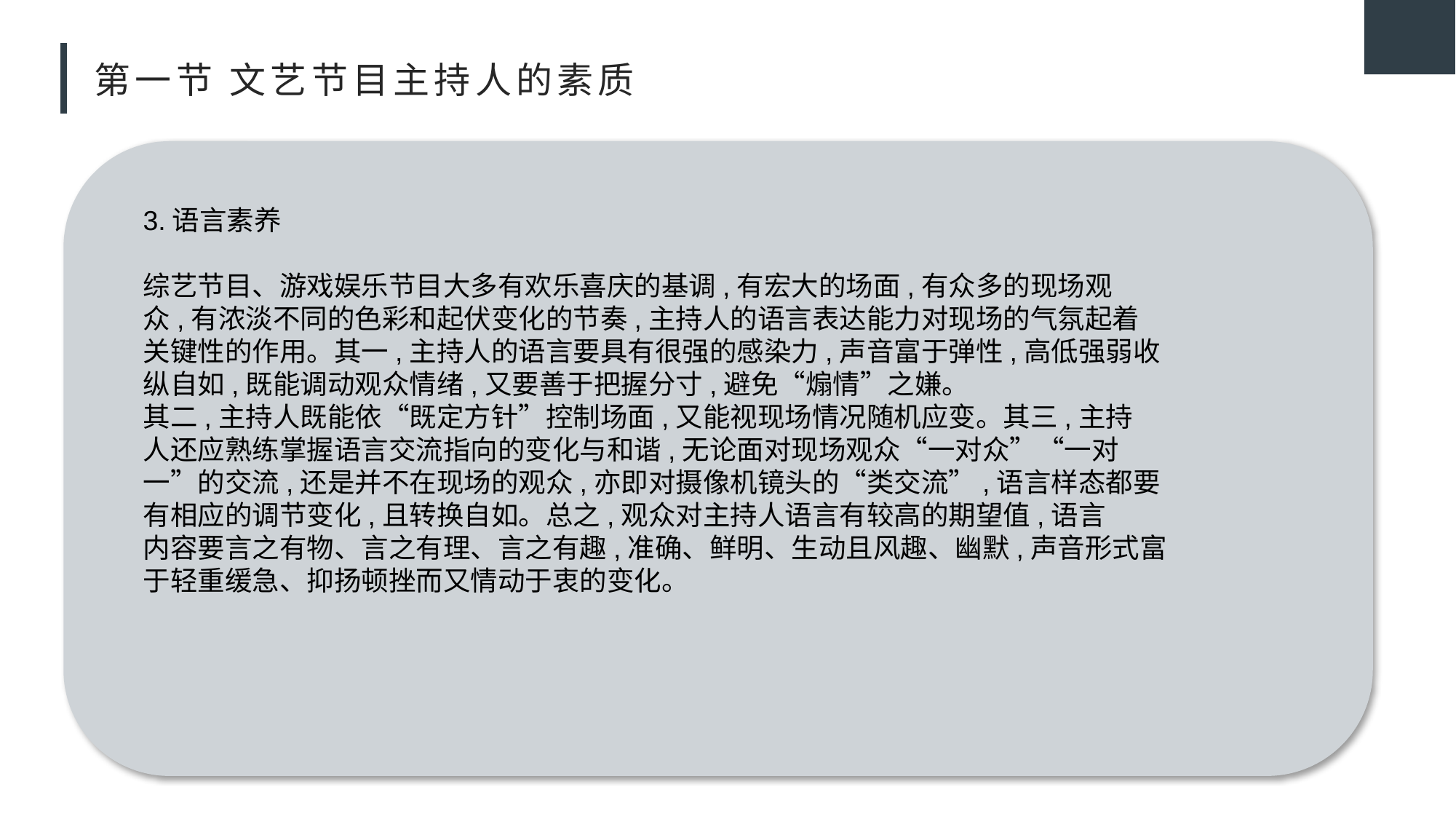

# 第一节 文艺节目主持人的素质

3.语言素养

综艺节目、游戏娱乐节目大多有欢乐喜庆的基调,有宏大的场面,有众多的现场观
众,有浓淡不同的色彩和起伏变化的节奏,主持人的语言表达能力对现场的气氛起着
关键性的作用。其一,主持人的语言要具有很强的感染力,声音富于弹性,高低强弱收
纵自如,既能调动观众情绪,又要善于把握分寸,避免“煽情”之嫌。
其二,主持人既能依“既定方针”控制场面,又能视现场情况随机应变。其三,主持
人还应熟练掌握语言交流指向的变化与和谐,无论面对现场观众“一对众”“一对
一”的交流,还是并不在现场的观众,亦即对摄像机镜头的“类交流”,语言样态都要
有相应的调节变化,且转换自如。总之,观众对主持人语言有较高的期望值,语言
内容要言之有物、言之有理、言之有趣,准确、鲜明、生动且风趣、幽默,声音形式富
于轻重缓急、抑扬顿挫而又情动于衷的变化。